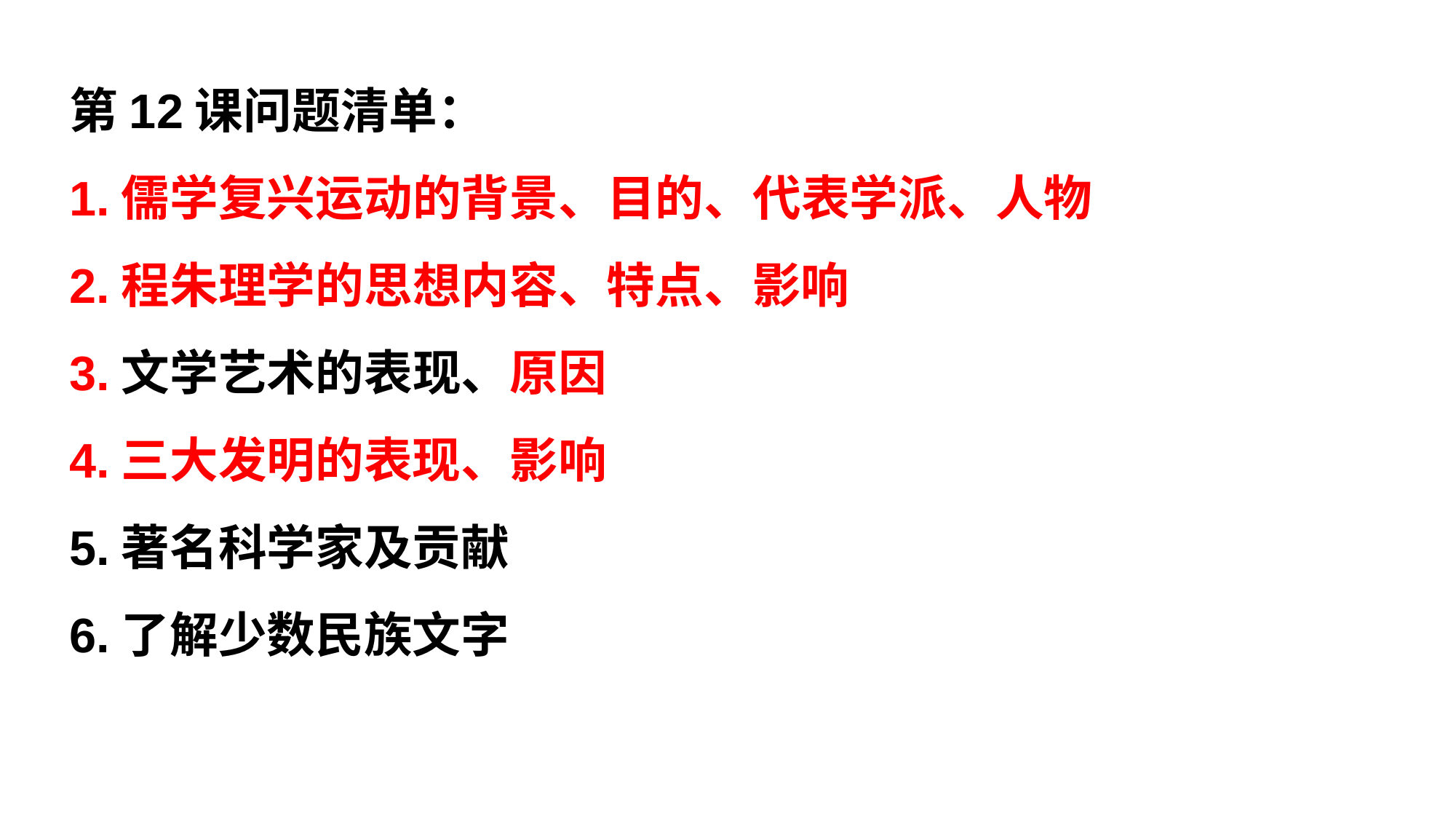

第12课问题清单：
1.儒学复兴运动的背景、目的、代表学派、人物
2.程朱理学的思想内容、特点、影响
3.文学艺术的表现、原因
4.三大发明的表现、影响
5.著名科学家及贡献
6.了解少数民族文字